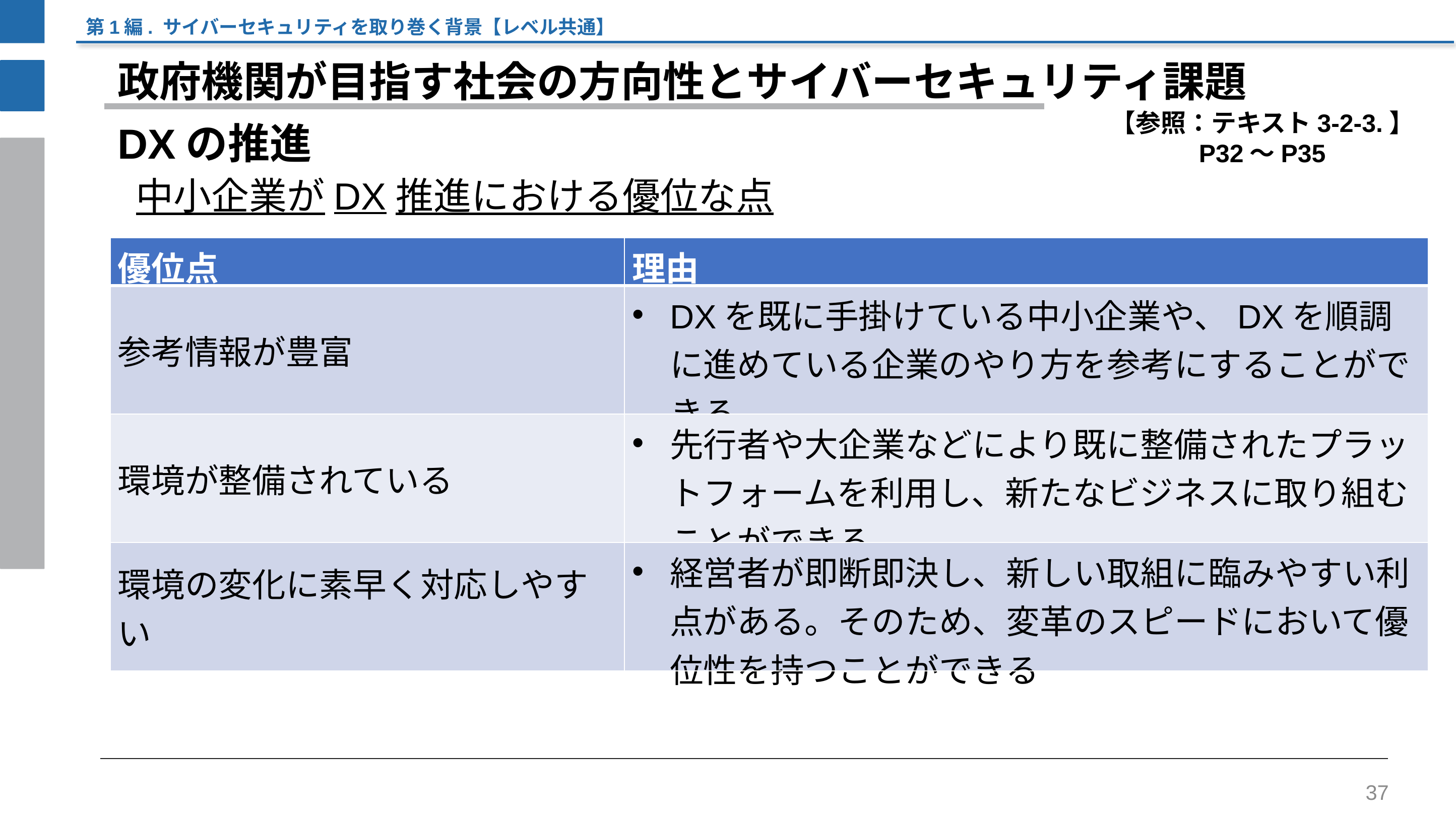

第1編. サイバーセキュリティを取り巻く背景【レベル共通】
政府機関が目指す社会の方向性とサイバーセキュリティ課題
【参照：テキスト3-2-3.】
P32～P35
DXの推進
中小企業がDX推進における優位な点
| 優位点 | 理由 |
| --- | --- |
| 参考情報が豊富 | DXを既に手掛けている中小企業や、DXを順調に進めている企業のやり方を参考にすることができる |
| 環境が整備されている | 先行者や大企業などにより既に整備されたプラットフォームを利用し、新たなビジネスに取り組むことができる |
| 環境の変化に素早く対応しやすい | 経営者が即断即決し、新しい取組に臨みやすい利点がある。そのため、変革のスピードにおいて優位性を持つことができる |
37